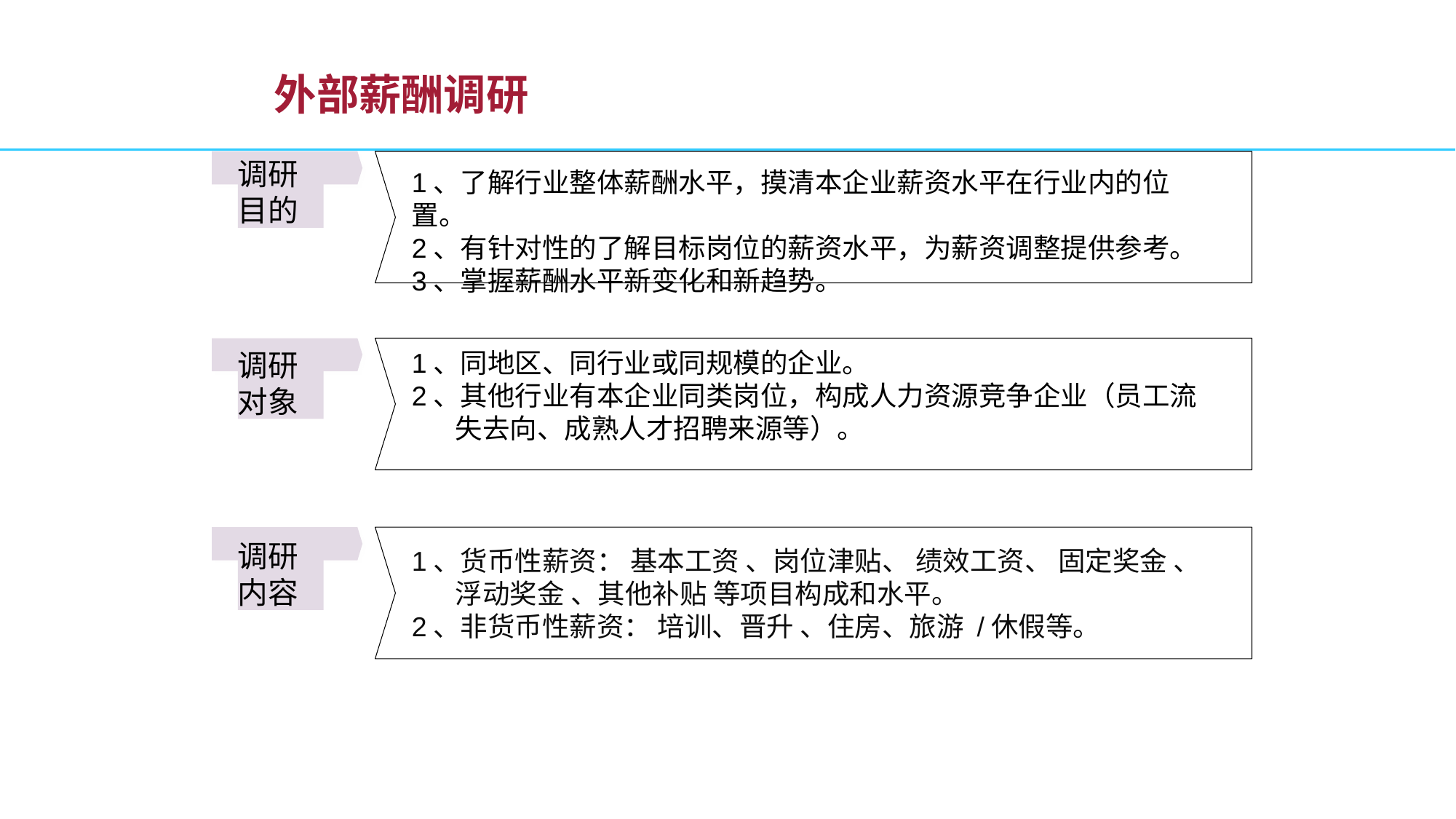

# 外部薪酬调研

调研目的
1、了解行业整体薪酬水平，摸清本企业薪资水平在行业内的位置。
2、有针对性的了解目标岗位的薪资水平，为薪资调整提供参考。
3、掌握薪酬水平新变化和新趋势。

1、同地区、同行业或同规模的企业。
2、其他行业有本企业同类岗位，构成人力资源竞争企业（员工流
      失去向、成熟人才招聘来源等）。
调研对象

调研内容
1、货币性薪资： 基本工资 、岗位津贴、 绩效工资、 固定奖金 、
      浮动奖金 、其他补贴 等项目构成和水平。
2、非货币性薪资： 培训、晋升 、住房、旅游 /休假等。